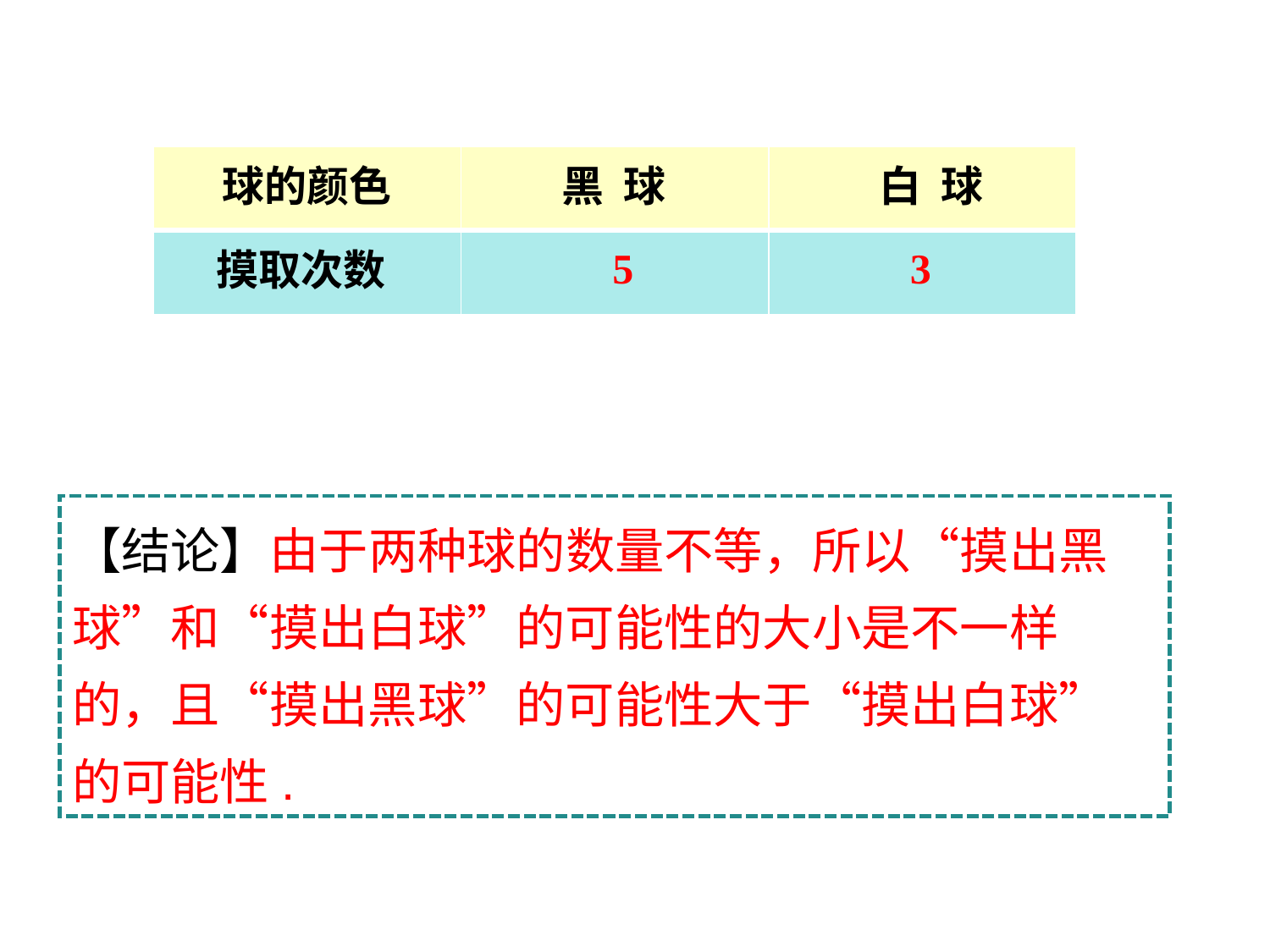

| 球的颜色 | 黑 球 | 白 球 |
| --- | --- | --- |
| 摸取次数 |  |  |
5
3
【结论】由于两种球的数量不等，所以“摸出黑球”和“摸出白球”的可能性的大小是不一样的，且“摸出黑球”的可能性大于“摸出白球”的可能性.